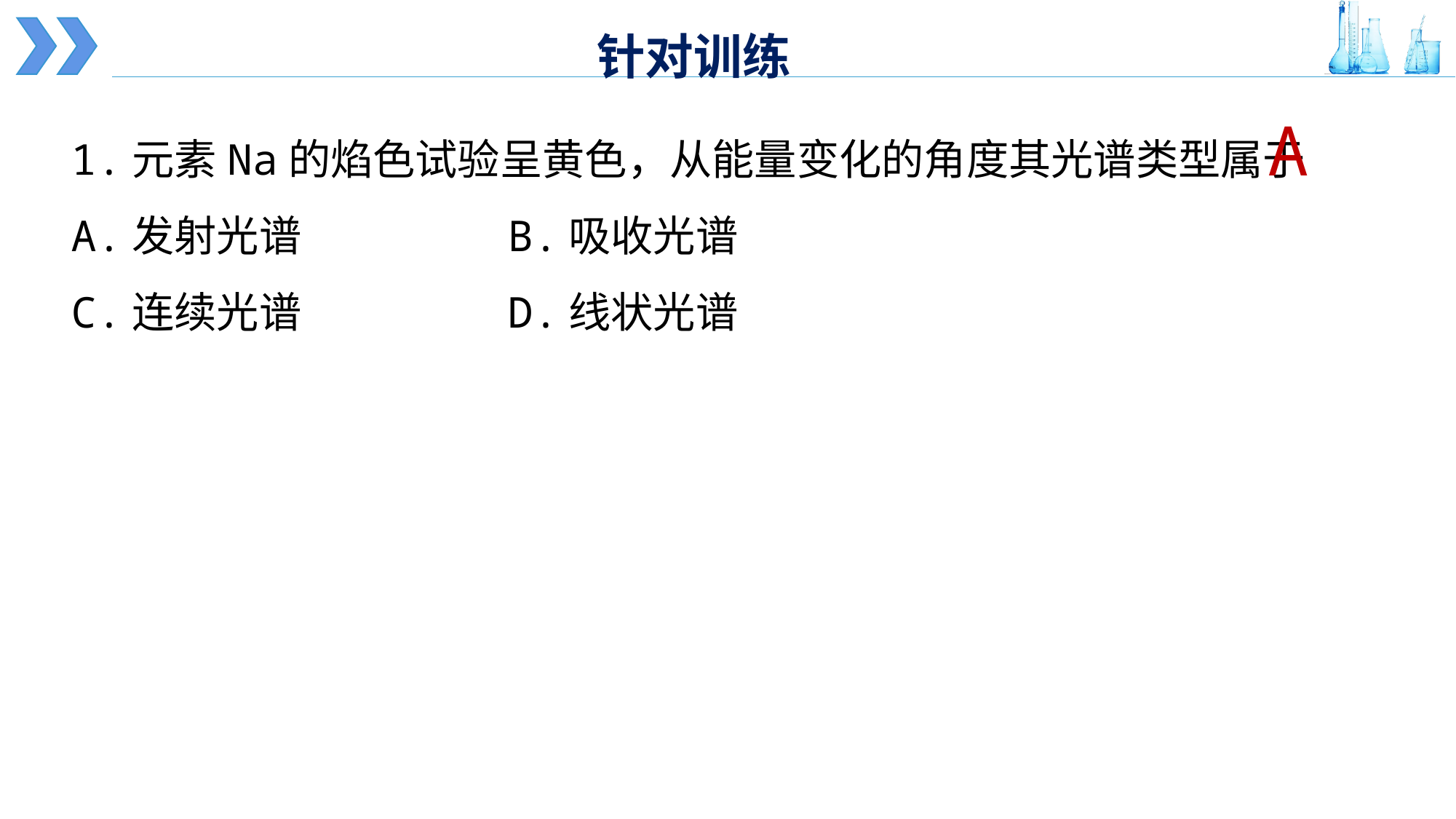

针对训练
1.元素Na的焰色试验呈黄色，从能量变化的角度其光谱类型属于
A.发射光谱  		B.吸收光谱
C.连续光谱  		D.线状光谱
A